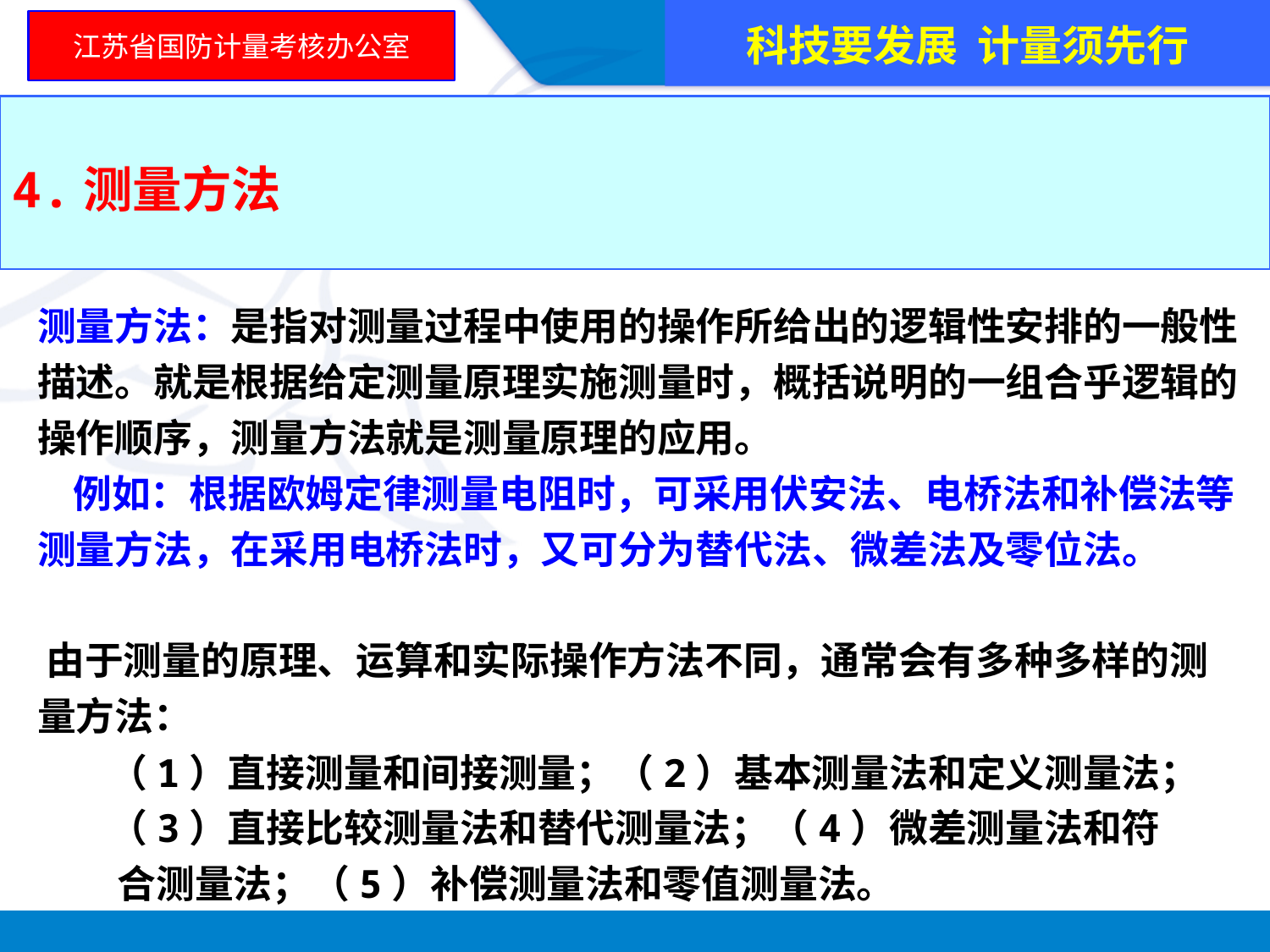

科技要发展  计量须先行
江苏省国防计量考核办公室
4.测量方法

测量方法：是指对测量过程中使用的操作所给出的逻辑性安排的一般性描述。就是根据给定测量原理实施测量时，概括说明的一组合乎逻辑的操作顺序，测量方法就是测量原理的应用。
    例如：根据欧姆定律测量电阻时，可采用伏安法、电桥法和补偿法等测量方法，在采用电桥法时，又可分为替代法、微差法及零位法。
 由于测量的原理、运算和实际操作方法不同，通常会有多种多样的测量方法：
        （1）直接测量和间接测量；（2）基本测量法和定义测量法；
        （3）直接比较测量法和替代测量法；（4）微差测量法和符
         合测量法；（5）补偿测量法和零值测量法。